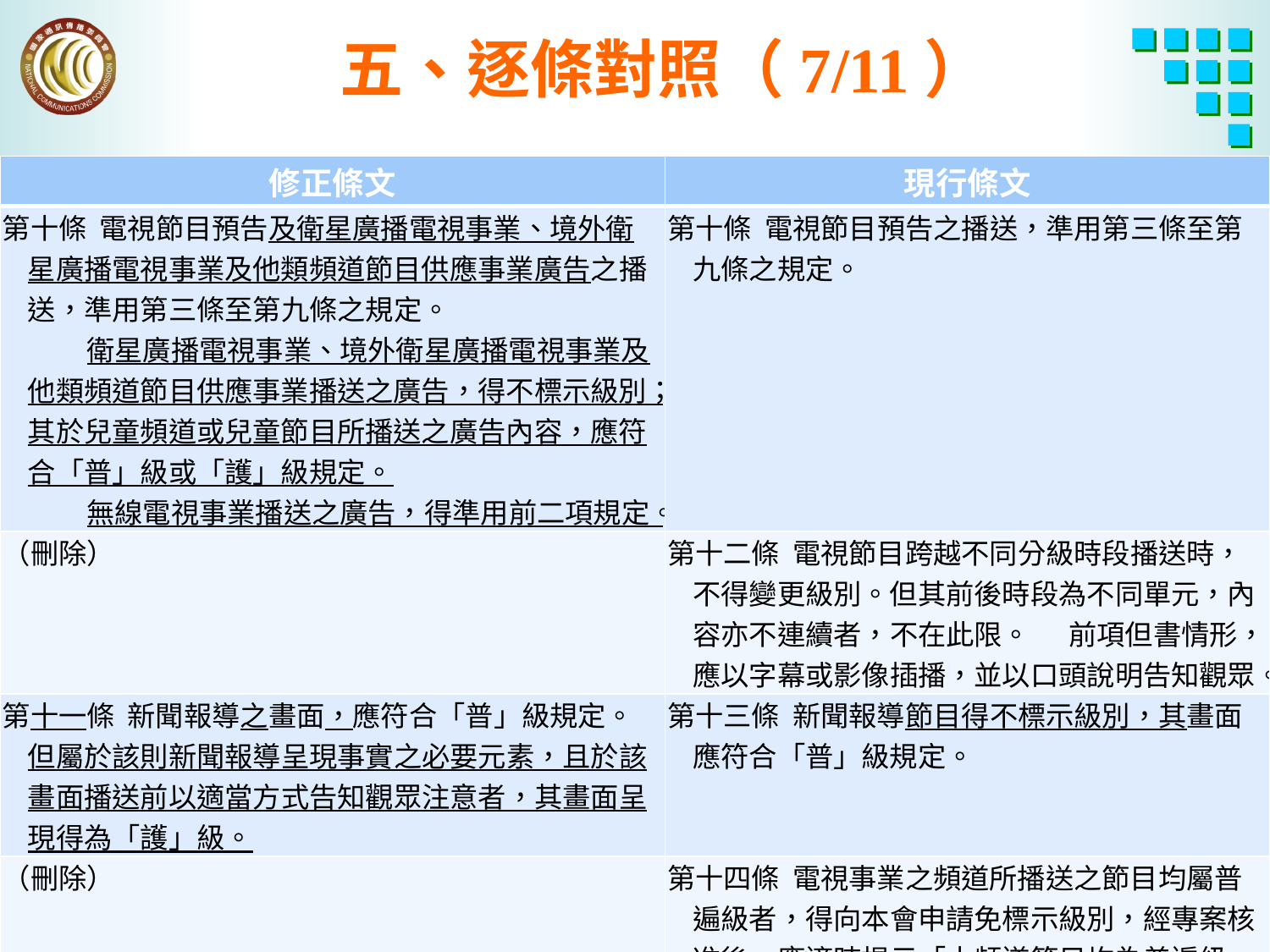

# 五、逐條對照（7/11）
| 修正條文 | 現行條文 |
| --- | --- |
| 第十條 電視節目預告及衛星廣播電視事業、境外衛星廣播電視事業及他類頻道節目供應事業廣告之播送，準用第三條至第九條之規定。 衛星廣播電視事業、境外衛星廣播電視事業及他類頻道節目供應事業播送之廣告，得不標示級別；其於兒童頻道或兒童節目所播送之廣告內容，應符合「普」級或「護」級規定。 無線電視事業播送之廣告，得準用前二項規定。 | 第十條 電視節目預告之播送，準用第三條至第九條之規定。 |
| （刪除） | 第十二條 電視節目跨越不同分級時段播送時，不得變更級別。但其前後時段為不同單元，內容亦不連續者，不在此限。 前項但書情形，應以字幕或影像插播，並以口頭說明告知觀眾。 |
| 第十一條 新聞報導之畫面，應符合「普」級規定。但屬於該則新聞報導呈現事實之必要元素，且於該畫面播送前以適當方式告知觀眾注意者，其畫面呈現得為「護」級。 | 第十三條 新聞報導節目得不標示級別，其畫面應符合「普」級規定。 |
| （刪除） | 第十四條 電視事業之頻道所播送之節目均屬普遍級者，得向本會申請免標示級別，經專案核准後，應適時揭示「本頻道節目均為普遍級」。 |